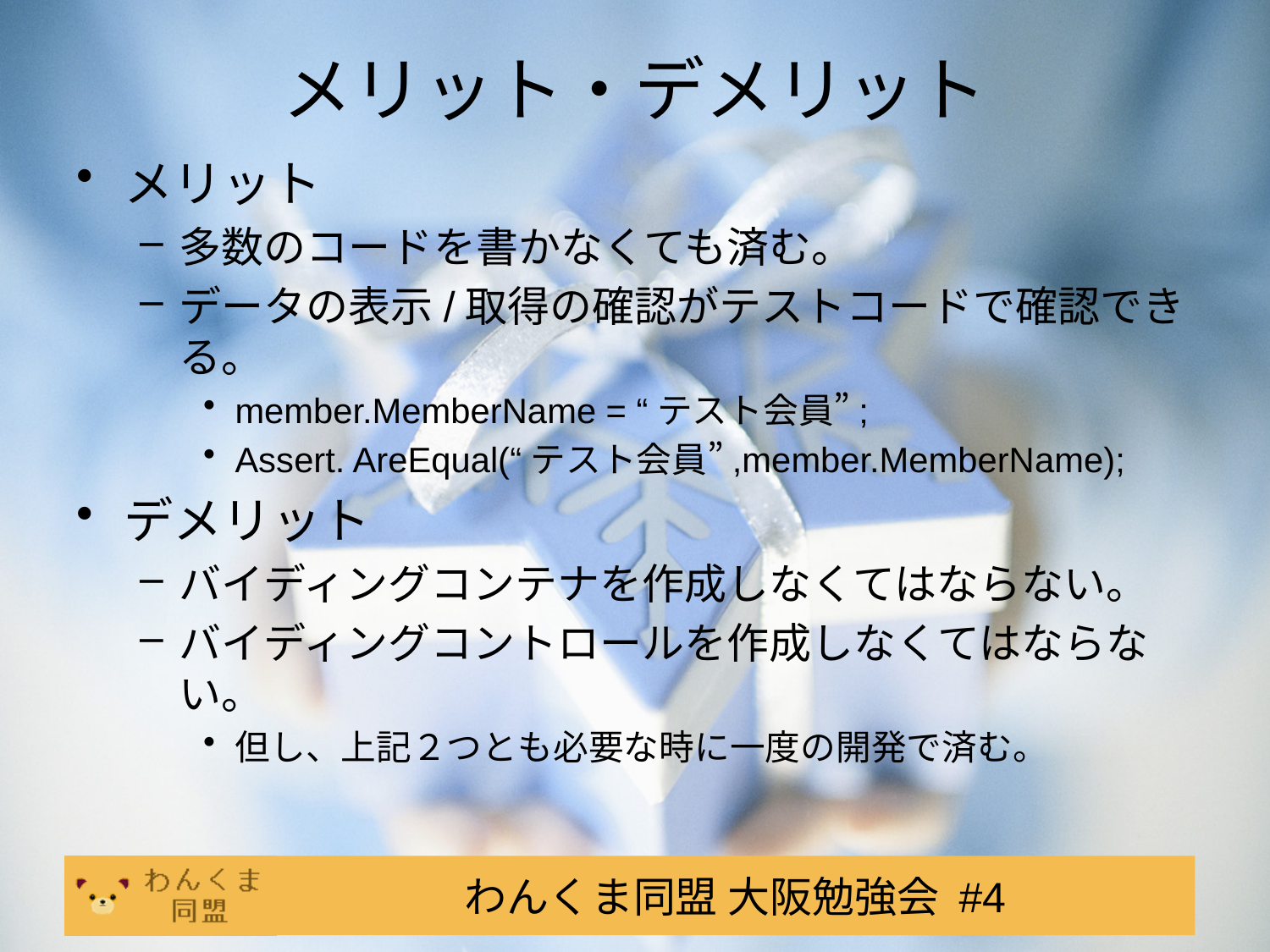

# メリット・デメリット
メリット
多数のコードを書かなくても済む。
データの表示/取得の確認がテストコードで確認できる。
member.MemberName = “テスト会員”;
Assert. AreEqual(“テスト会員”,member.MemberName);
デメリット
バイディングコンテナを作成しなくてはならない。
バイディングコントロールを作成しなくてはならない。
但し、上記２つとも必要な時に一度の開発で済む。